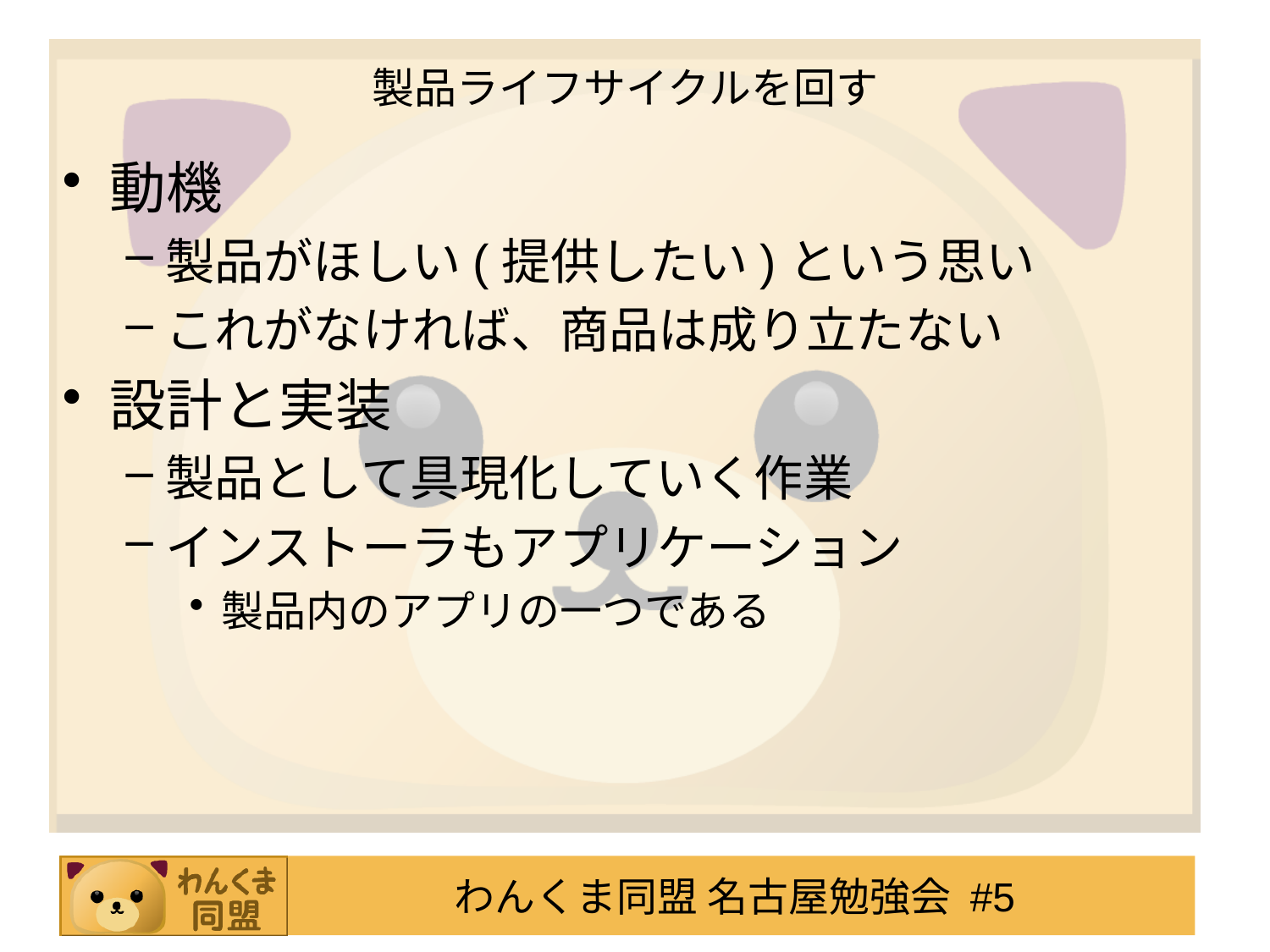

# 製品ライフサイクルを回す
動機
製品がほしい(提供したい)という思い
これがなければ、商品は成り立たない
設計と実装
製品として具現化していく作業
インストーラもアプリケーション
製品内のアプリの一つである